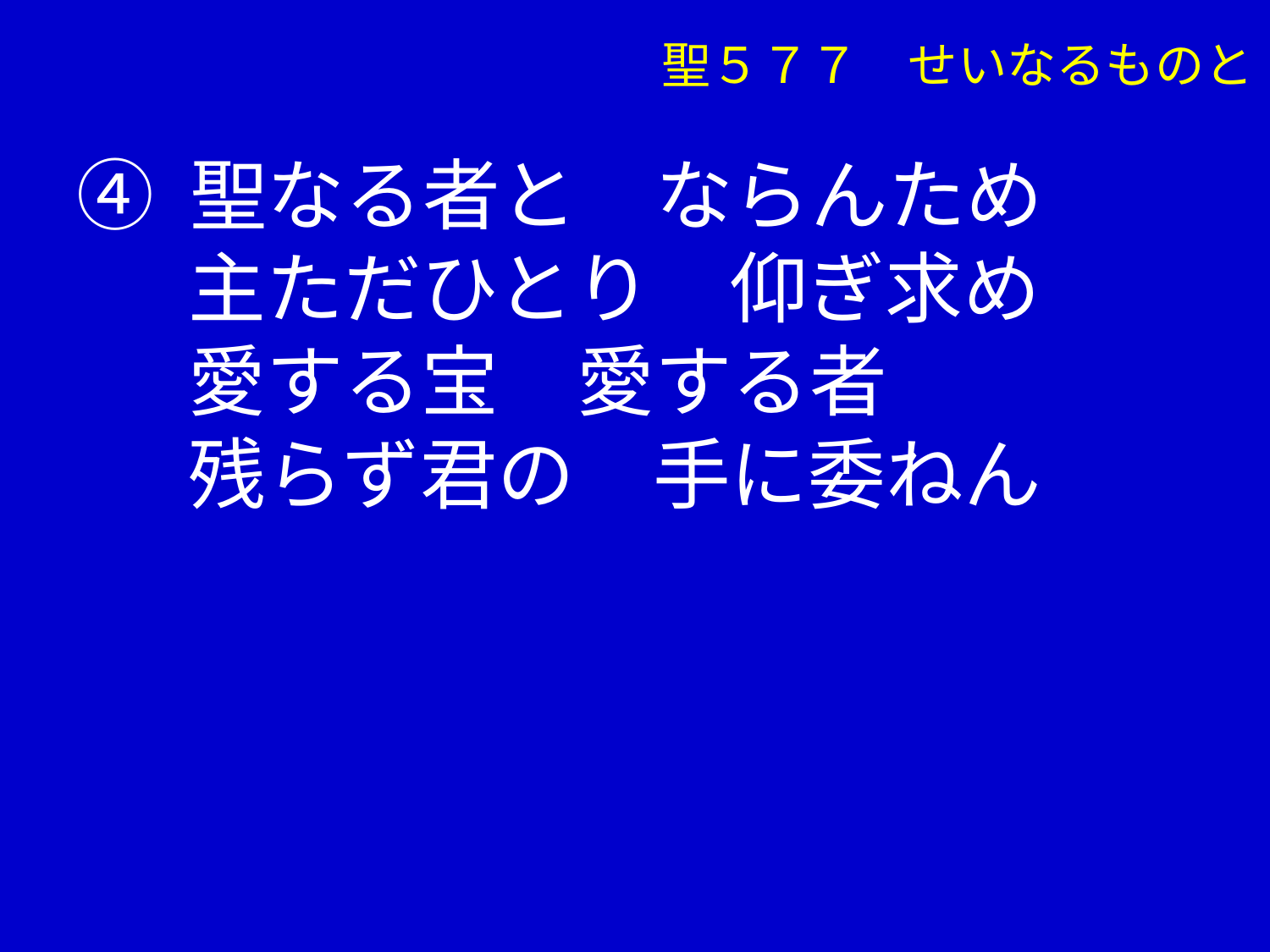

聖５７７　せいなるものと
④ 聖なる者と　ならんため
　  主ただひとり　仰ぎ求め
　  愛する宝　愛する者
　  残らず君の　手に委ねん